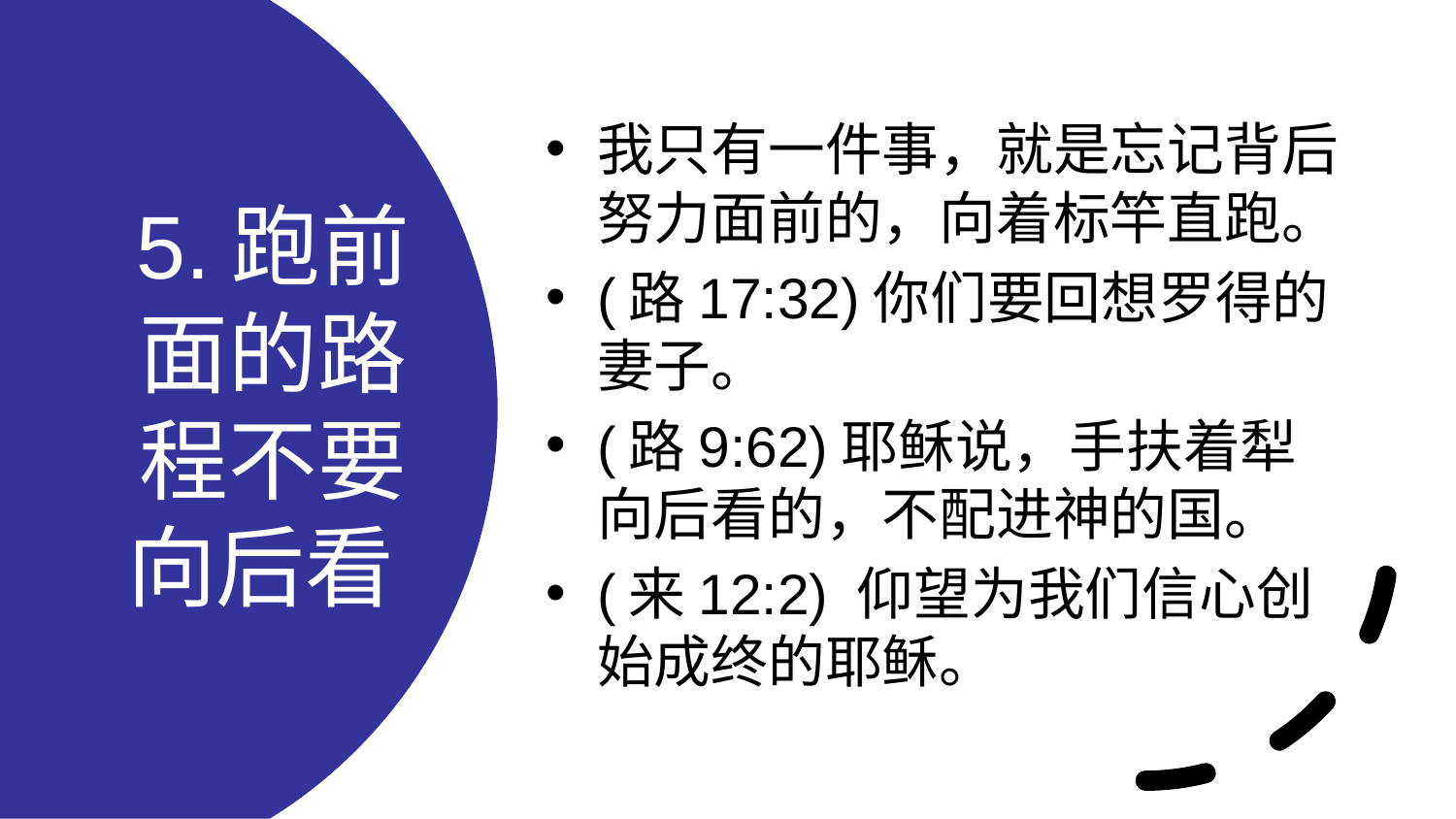

我只有一件事，就是忘记背后努力面前的，向着标竿直跑。
(路17:32)你们要回想罗得的妻子。
(路9:62)耶稣说，手扶着犁向后看的，不配进神的国。
(来12:2) 仰望为我们信心创始成终的耶稣。
# 5.跑前面的路程不要向后看